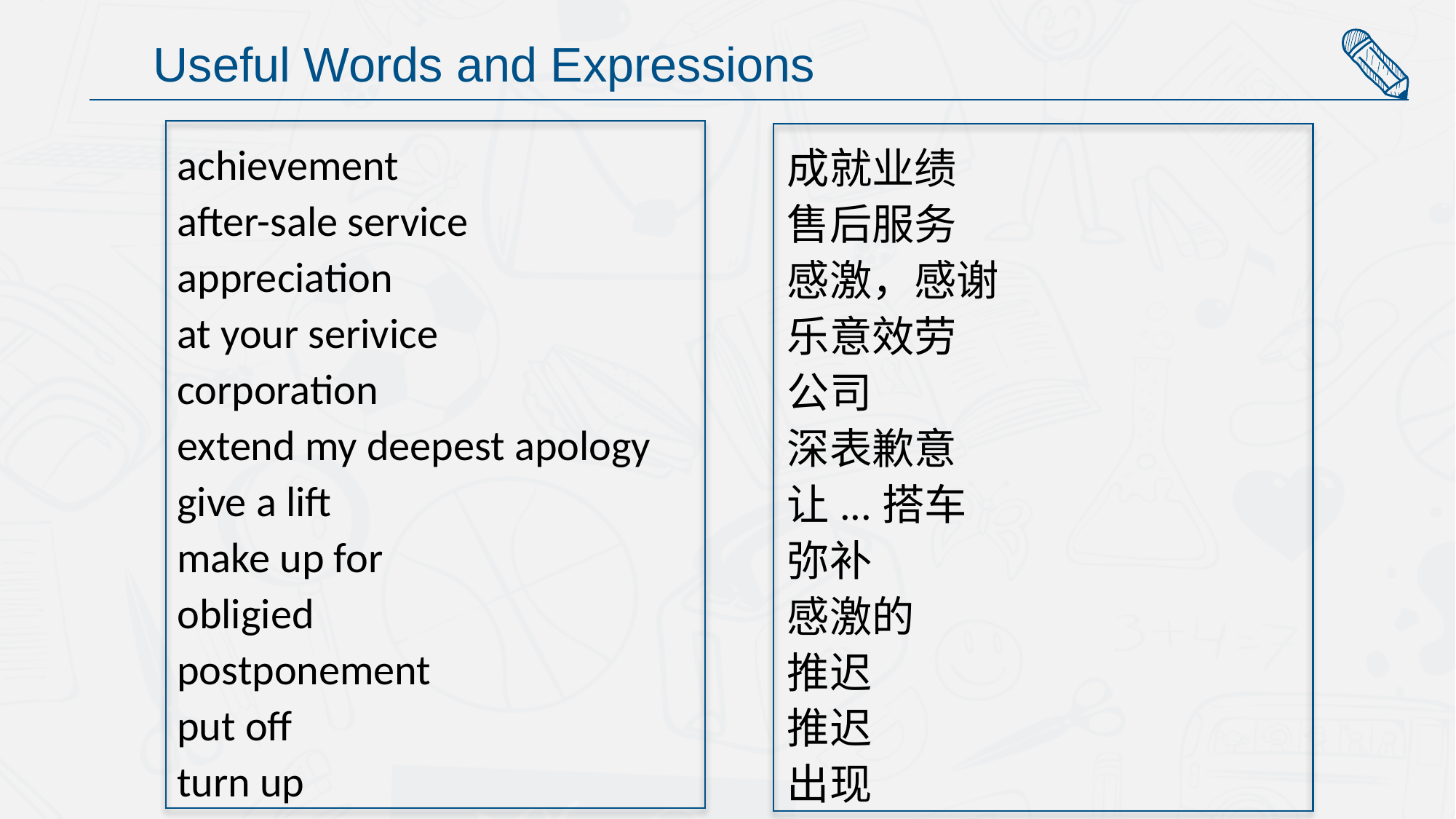

Useful Words and Expressions

achievement
after-sale service
appreciation
at your serivice
corporation
extend my deepest apology
give a lift
make up for
obligied
postponement
put off
turn up
成就业绩
售后服务
感激，感谢
乐意效劳
公司
深表歉意
让...搭车
弥补
感激的
推迟
推迟
出现